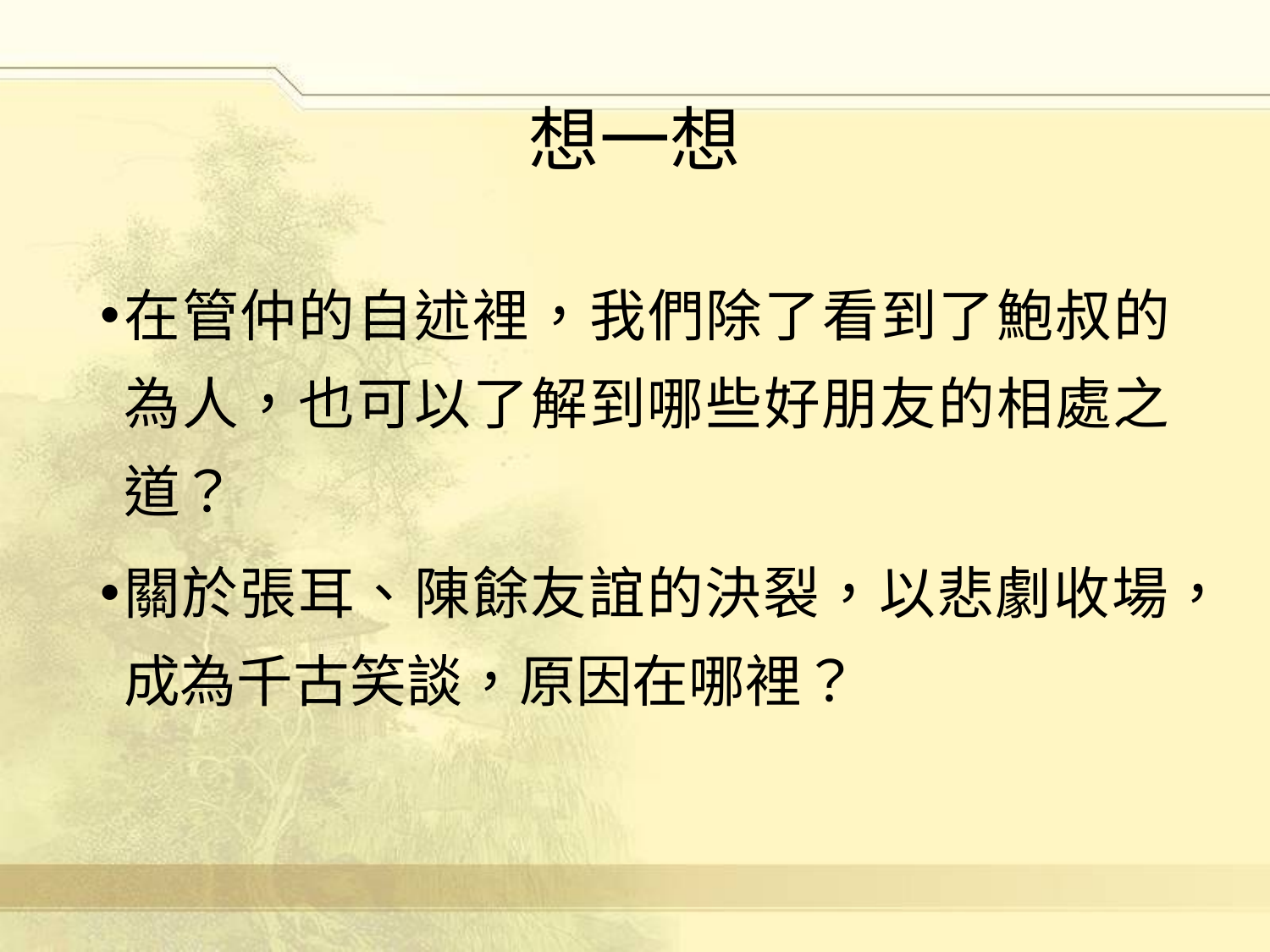

# 想一想
在管仲的自述裡，我們除了看到了鮑叔的為人，也可以了解到哪些好朋友的相處之道？
關於張耳、陳餘友誼的決裂，以悲劇收場，成為千古笑談，原因在哪裡？